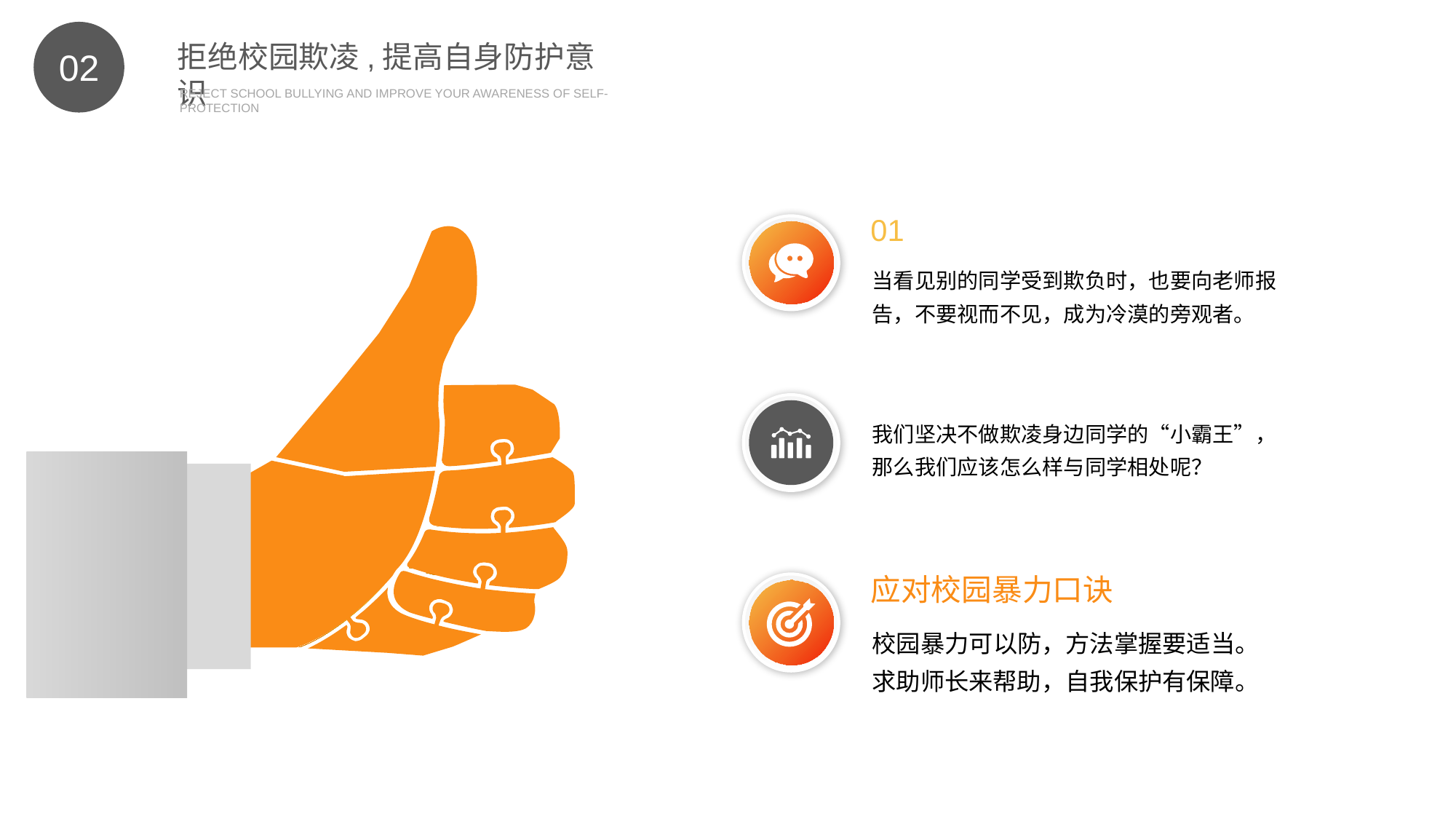

BY YUSHEN

拒绝校园欺凌,提高自身防护意识
02
REJECT SCHOOL BULLYING AND IMPROVE YOUR AWARENESS OF SELF-PROTECTION
01

当看见别的同学受到欺负时，也要向老师报告，不要视而不见，成为冷漠的旁观者。

我们坚决不做欺凌身边同学的“小霸王”，那么我们应该怎么样与同学相处呢？
应对校园暴力口诀

校园暴力可以防，方法掌握要适当。
求助师长来帮助，自我保护有保障。